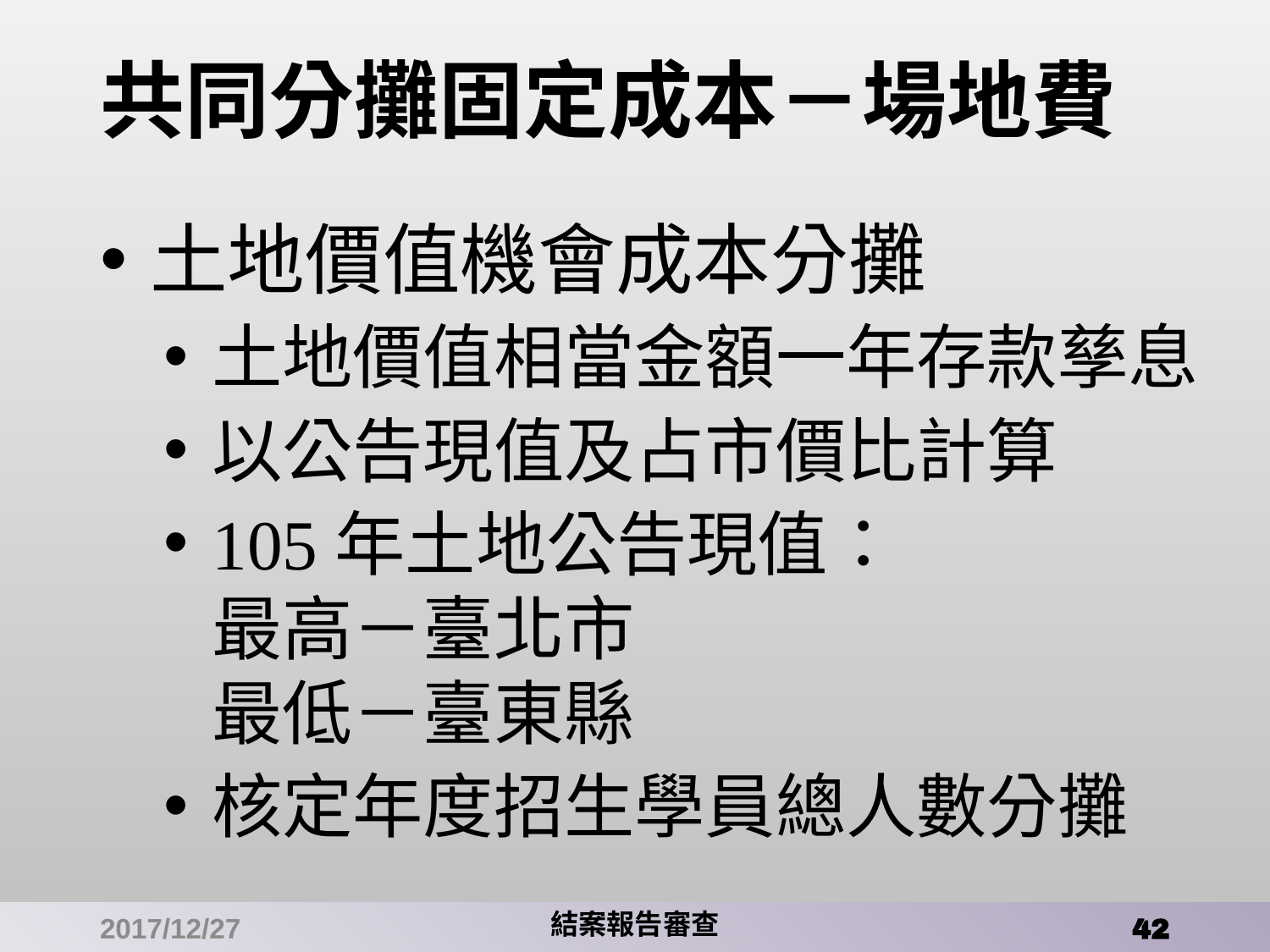

# 共同分攤固定成本－場地費
土地價值機會成本分攤
土地價值相當金額一年存款孳息
以公告現值及占市價比計算
105年土地公告現值：
最高－臺北市
最低－臺東縣
核定年度招生學員總人數分攤
2017/12/27
結案報告審查
42